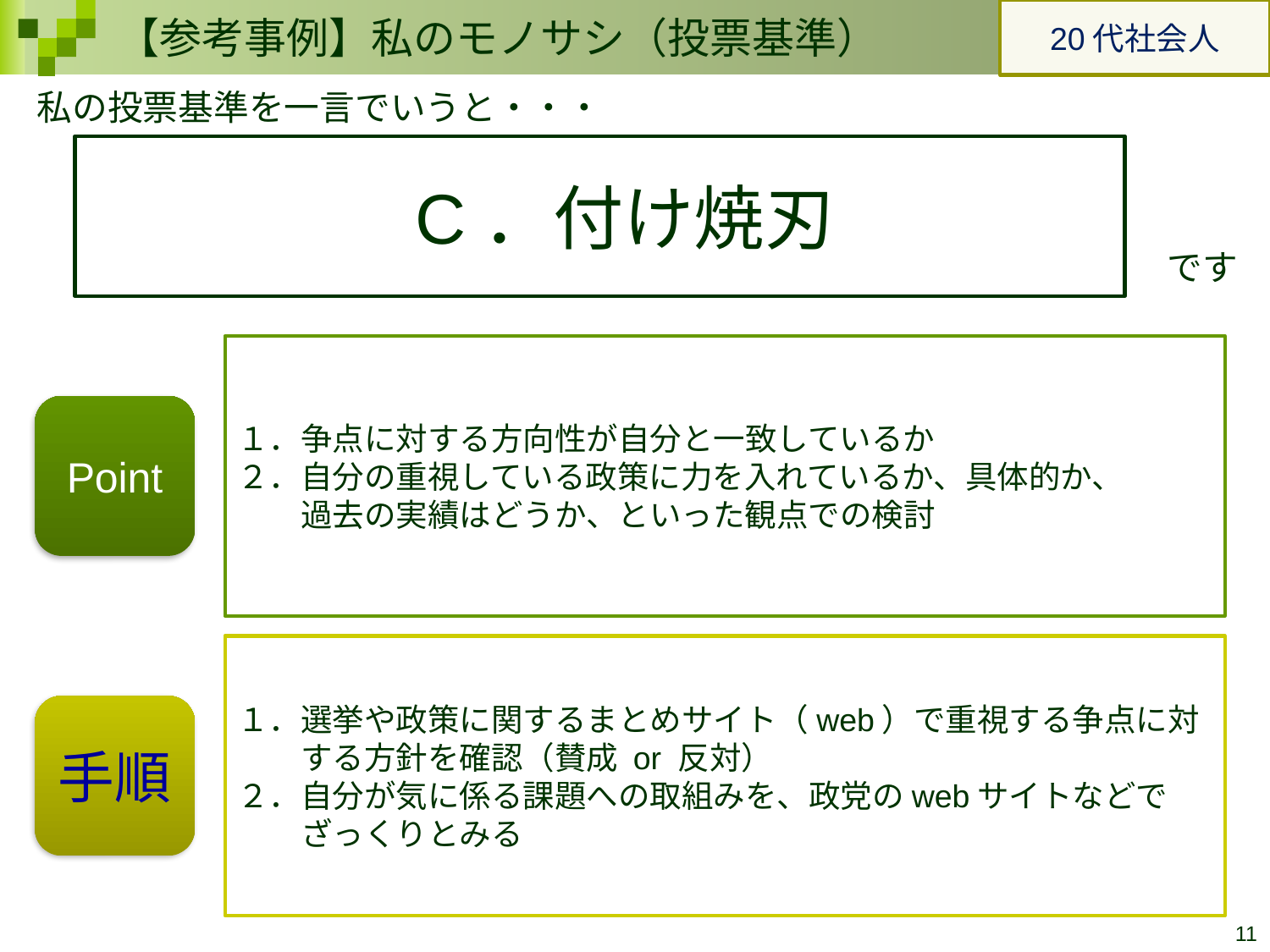

20代社会人
【参考事例】私のモノサシ（投票基準）
私の投票基準を一言でいうと・・・
C．付け焼刃
です
１．争点に対する方向性が自分と一致しているか
２．自分の重視している政策に力を入れているか、具体的か、
　　過去の実績はどうか、といった観点での検討
Point
１．選挙や政策に関するまとめサイト（web）で重視する争点に対
　　する方針を確認（賛成 or 反対）
２．自分が気に係る課題への取組みを、政党のwebサイトなどで
　　ざっくりとみる
手順
11